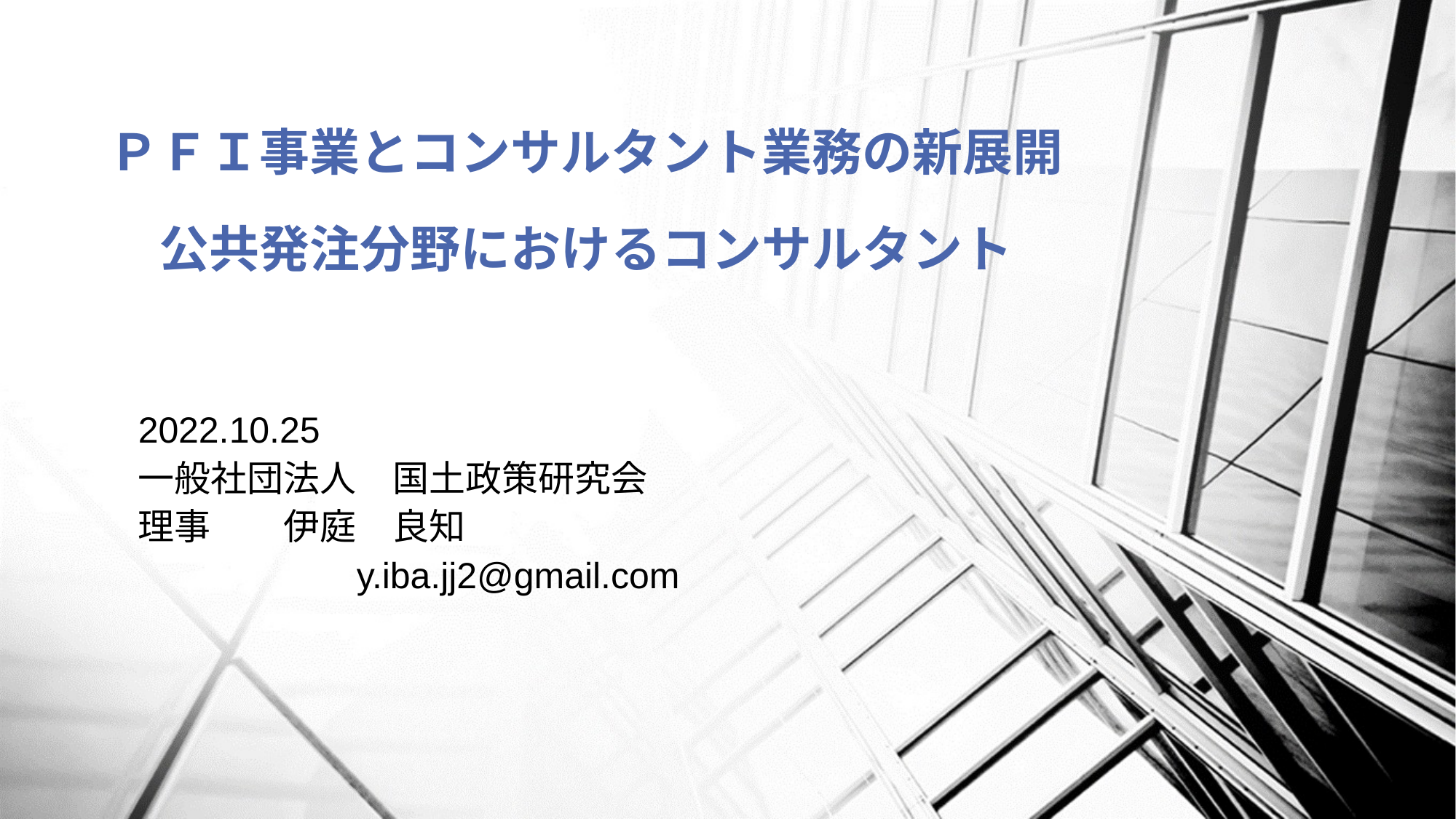

# ＰＦＩ事業とコンサルタント業務の新展開 公共発注分野におけるコンサルタント
2022.10.25
一般社団法人　国土政策研究会
理事　　伊庭　良知
		y.iba.jj2@gmail.com